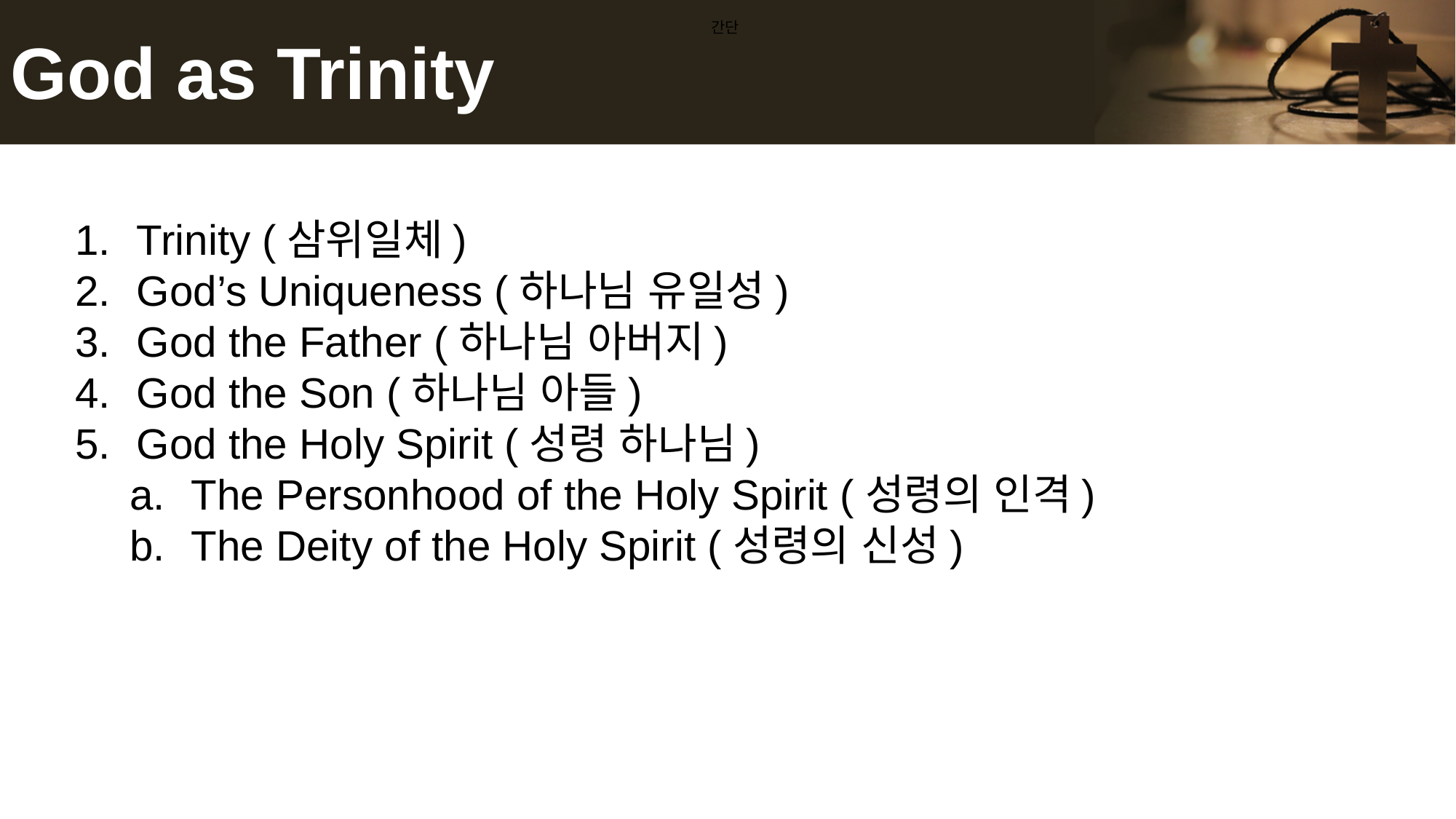

# God as Trinity
간단
Trinity (삼위일체)
God’s Uniqueness (하나님 유일성)
God the Father (하나님 아버지)
God the Son (하나님 아들)
God the Holy Spirit (성령 하나님)
The Personhood of the Holy Spirit (성령의 인격)
The Deity of the Holy Spirit (성령의 신성)